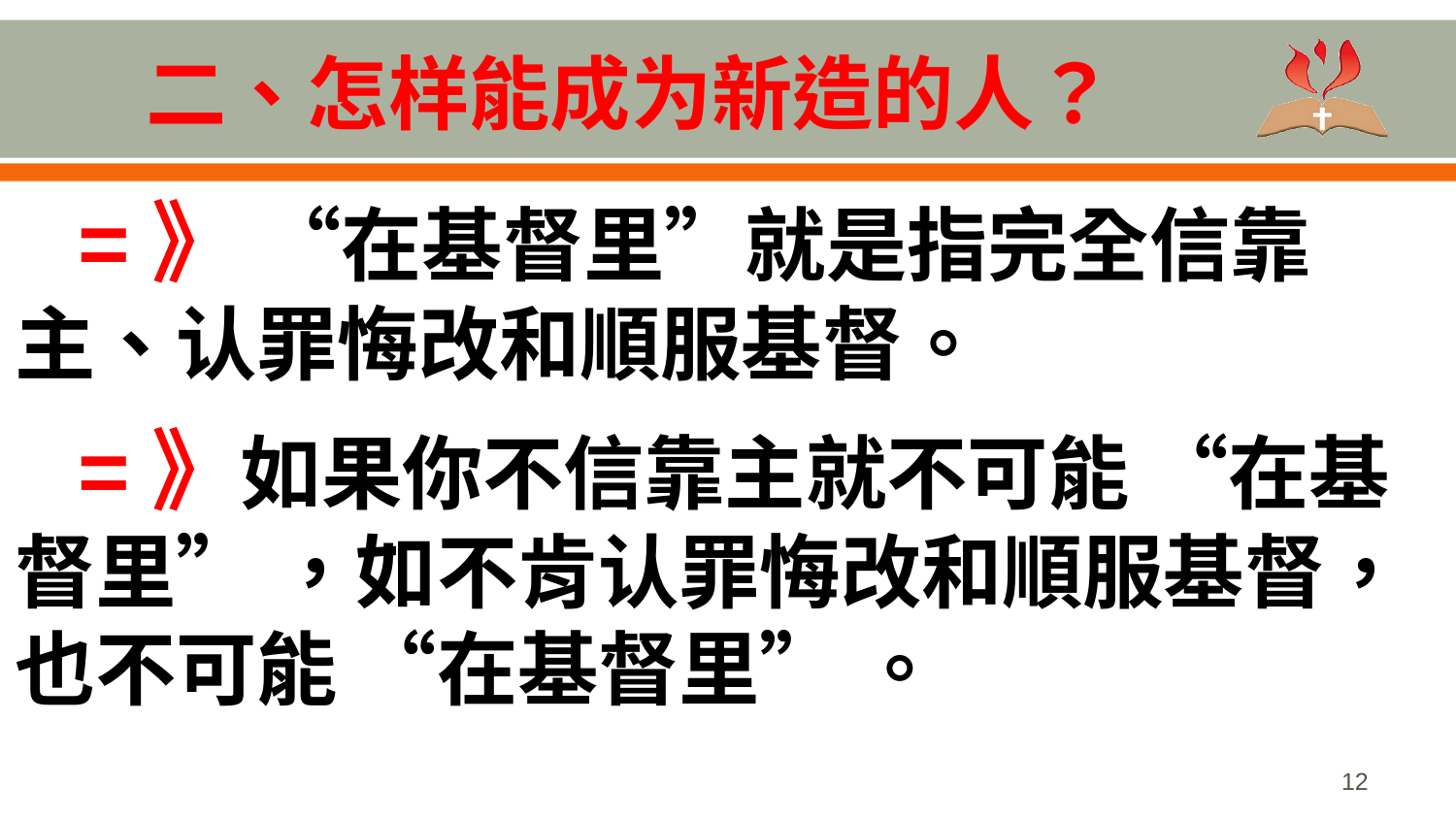

# 二、怎样能成为新造的人？
=》 “在基督里”就是指完全信靠主、认罪悔改和順服基督。
=》如果你不信靠主就不可能 “在基督里” ，如不肯认罪悔改和順服基督，也不可能 “在基督里” 。
12